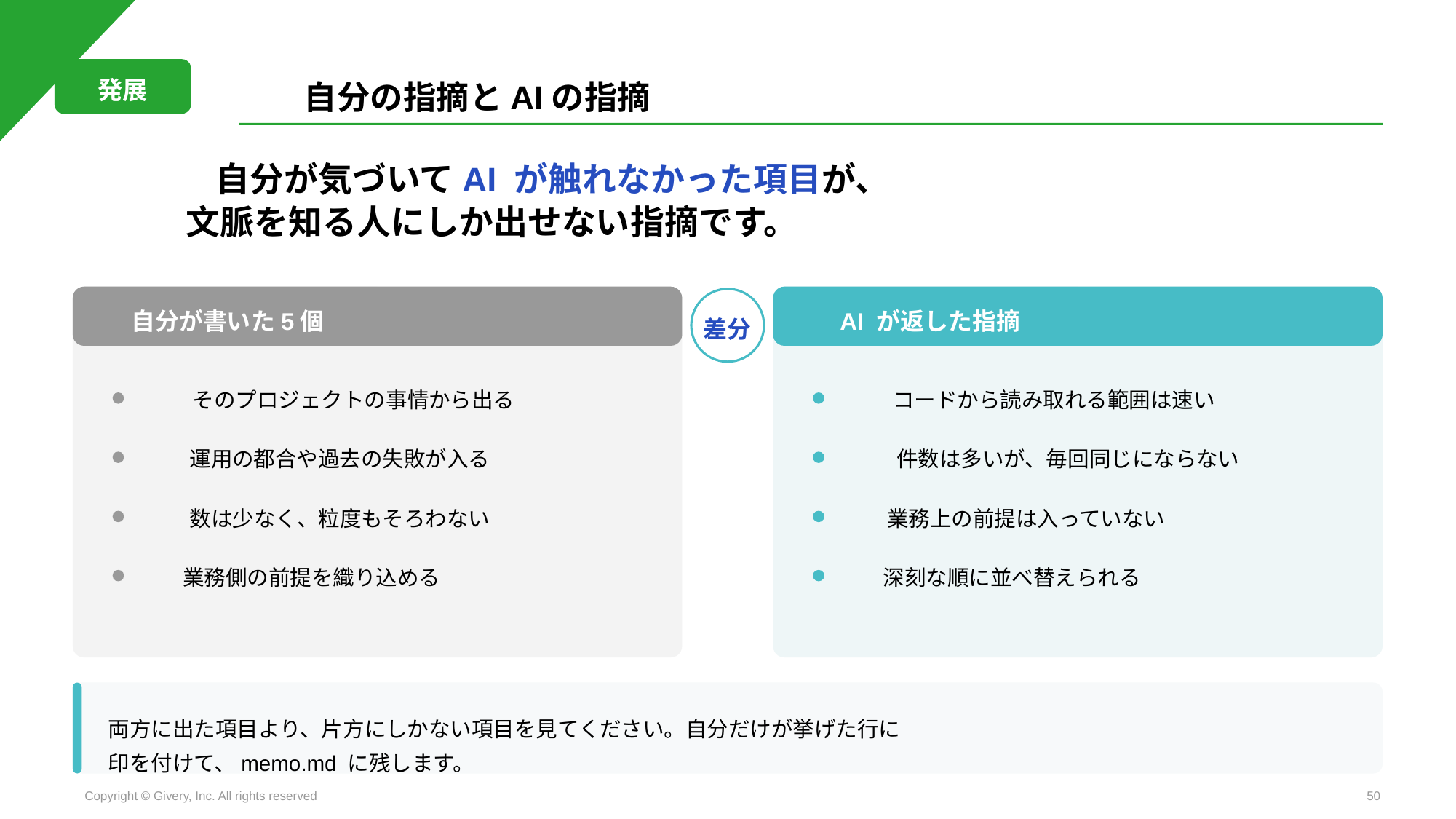

発展
自分の指摘とAIの指摘

自分が気づいてAI が触れなかった項目が、
文脈を知る人にしか出せない指摘です。

自分が書いた5個
AI が返した指摘
差分
そのプロジェクトの事情から出る
コードから読み取れる範囲は速い

運用の都合や過去の失敗が入る
件数は多いが、毎回同じにならない

数は少なく、粒度もそろわない
業務上の前提は入っていない

業務側の前提を織り込める
深刻な順に並べ替えられる

両方に出た項目より、片方にしかない項目を見てください。自分だけが挙げた行に
印を付けて、memo.md に残します。
Copyright © Givery, Inc. All rights reserved
50